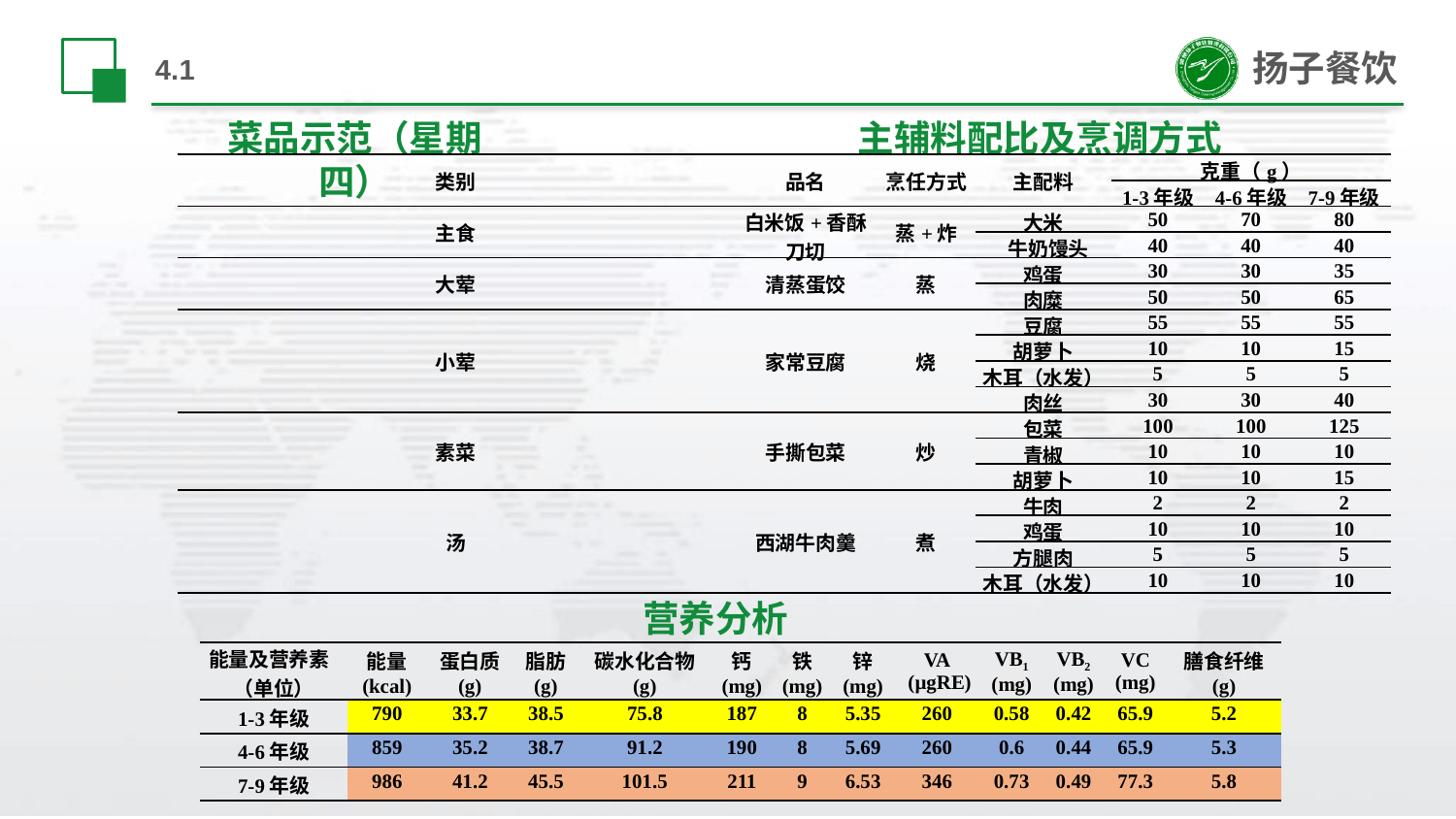

# 4.1
菜品示范（星期四）
主辅料配比及烹调方式
| 类别 | 品名 | 烹任方式 | 主配料 | 克重（g） |  |  |
| --- | --- | --- | --- | --- | --- | --- |
|  |  |  |  | 1-3年级 | 4-6年级 | 7-9年级 |
| 主食 | 白米饭+香酥刀切 | 蒸+炸 | 大米 | 50 | 70 | 80 |
|  |  |  | 牛奶馒头 | 40 | 40 | 40 |
| 大荤 | 清蒸蛋饺 | 蒸 | 鸡蛋 | 30 | 30 | 35 |
|  |  |  | 肉糜 | 50 | 50 | 65 |
| 小荤 | 家常豆腐 | 烧 | 豆腐 | 55 | 55 | 55 |
|  |  |  | 胡萝卜 | 10 | 10 | 15 |
|  |  |  | 木耳（水发） | 5 | 5 | 5 |
|  |  |  | 肉丝 | 30 | 30 | 40 |
| 素菜 | 手撕包菜 | 炒 | 包菜 | 100 | 100 | 125 |
|  |  |  | 青椒 | 10 | 10 | 10 |
|  |  |  | 胡萝卜 | 10 | 10 | 15 |
| 汤 | 西湖牛肉羹 | 煮 | 牛肉 | 2 | 2 | 2 |
|  |  |  | 鸡蛋 | 10 | 10 | 10 |
|  |  |  | 方腿肉 | 5 | 5 | 5 |
|  |  |  | 木耳（水发） | 10 | 10 | 10 |
营养分析
| 能量及营养素 （单位） | 能量 (kcal) | 蛋白质 (g) | 脂肪 (g) | 碳水化合物 (g) | 钙 (mg) | 铁 (mg) | 锌 (mg) | VA (µgRE) | VB1 (mg) | VB2 (mg) | VC (mg) | 膳食纤维 (g) |
| --- | --- | --- | --- | --- | --- | --- | --- | --- | --- | --- | --- | --- |
| 1-3年级 | 790 | 33.7 | 38.5 | 75.8 | 187 | 8 | 5.35 | 260 | 0.58 | 0.42 | 65.9 | 5.2 |
| 4-6年级 | 859 | 35.2 | 38.7 | 91.2 | 190 | 8 | 5.69 | 260 | 0.6 | 0.44 | 65.9 | 5.3 |
| 7-9年级 | 986 | 41.2 | 45.5 | 101.5 | 211 | 9 | 6.53 | 346 | 0.73 | 0.49 | 77.3 | 5.8 |